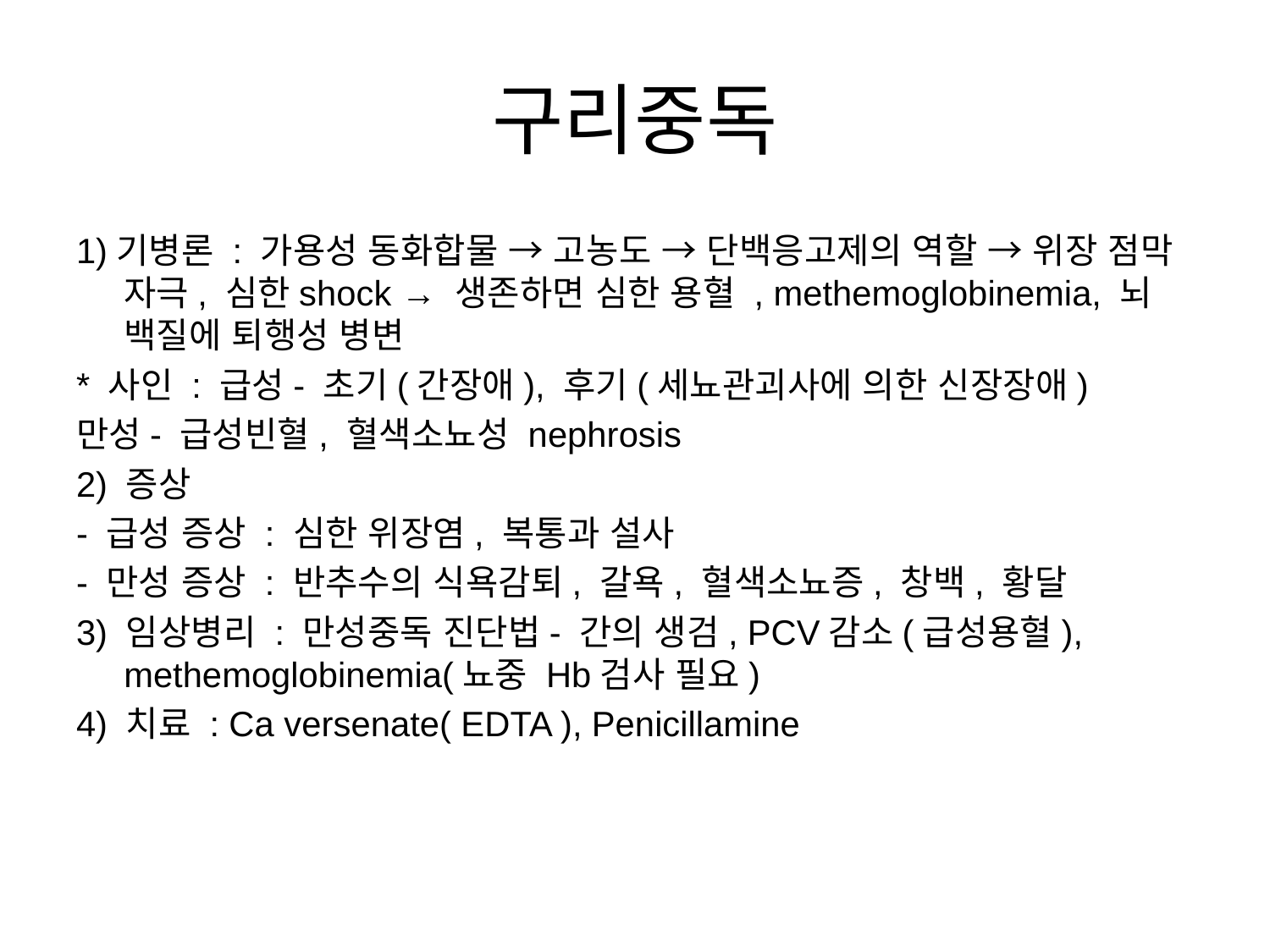

# 구리중독
1)기병론 : 가용성 동화합물 → 고농도 → 단백응고제의 역할 → 위장 점막 자극, 심한shock → 생존하면 심한 용혈 , methemoglobinemia, 뇌 백질에 퇴행성 병변
* 사인 : 급성- 초기(간장애), 후기(세뇨관괴사에 의한 신장장애)
만성- 급성빈혈, 혈색소뇨성 nephrosis
2) 증상
- 급성 증상 : 심한 위장염, 복통과 설사
- 만성 증상 : 반추수의 식욕감퇴, 갈욕, 혈색소뇨증, 창백, 황달
3) 임상병리 : 만성중독 진단법- 간의 생검, PCV감소(급성용혈), methemoglobinemia(뇨중 Hb검사 필요)
4) 치료 : Ca versenate( EDTA ), Penicillamine